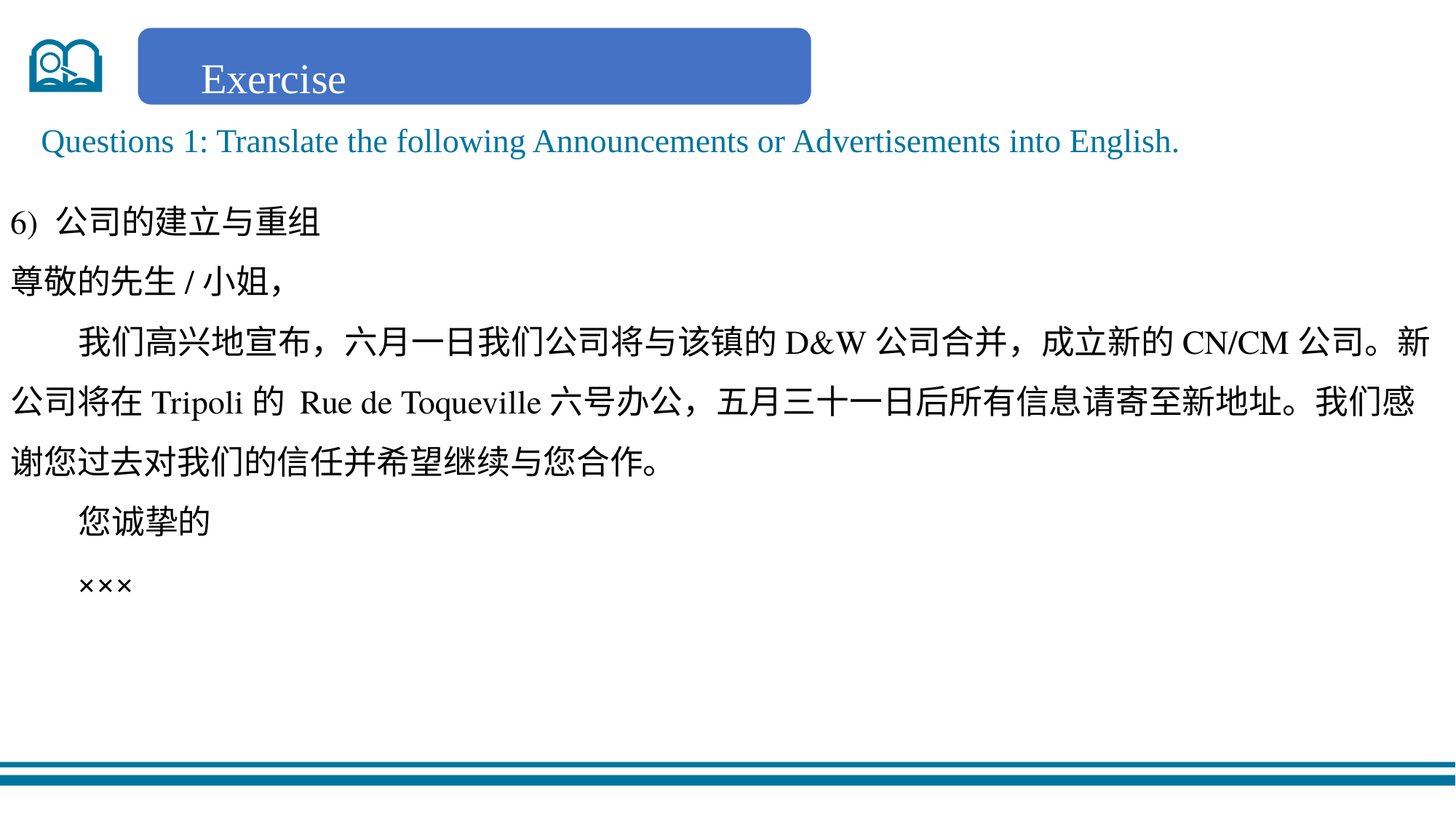

Exercise
Questions 1: Translate the following Announcements or Advertisements into English.
6) 公司的建立与重组
尊敬的先生/小姐，
        我们高兴地宣布，六月一日我们公司将与该镇的D&W公司合并，成立新的CN/CM公司。新公司将在Tripoli的 Rue de Toqueville六号办公，五月三十一日后所有信息请寄至新地址。我们感谢您过去对我们的信任并希望继续与您合作。
        您诚挚的
        ×××